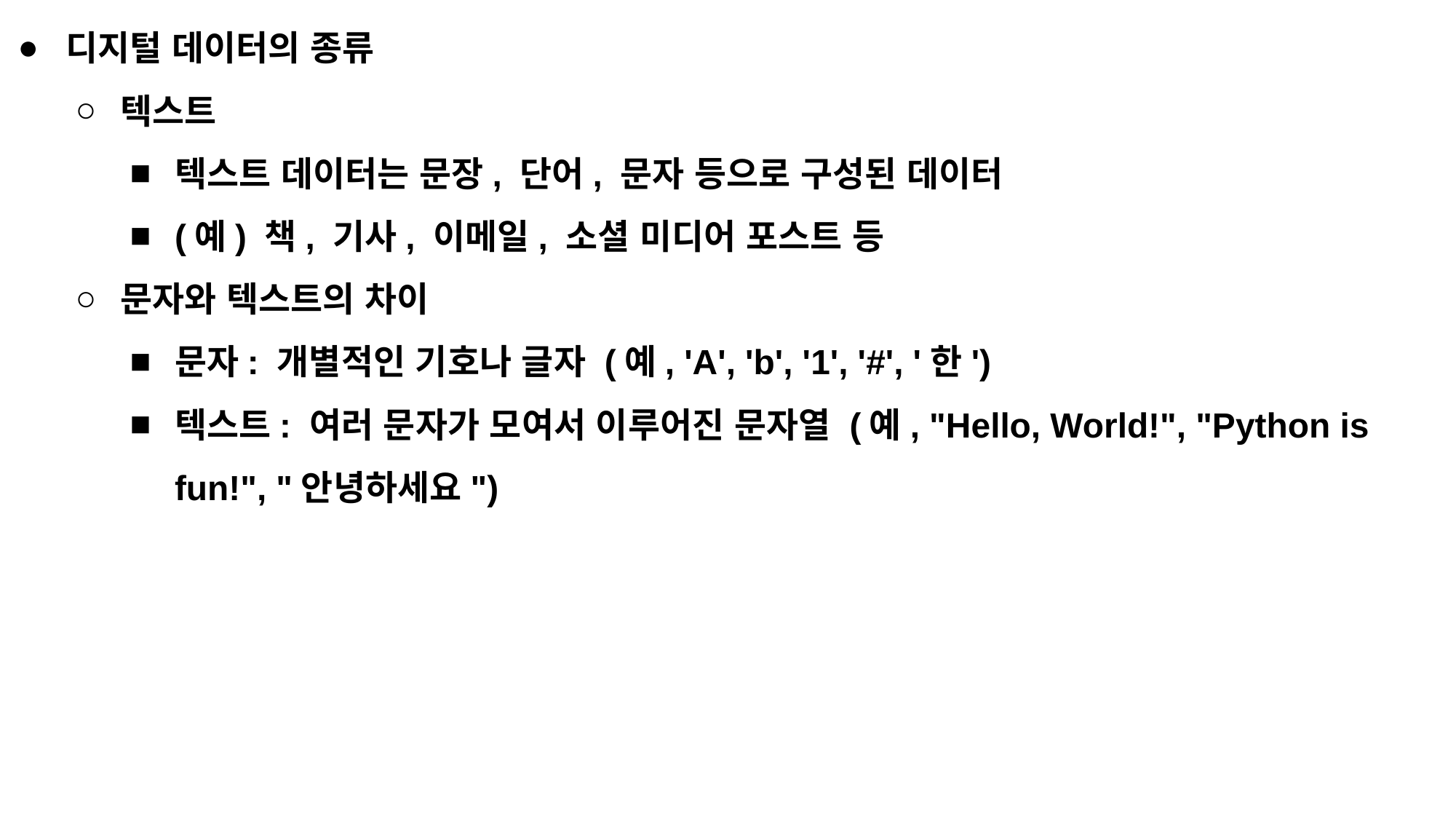

디지털 데이터의 종류
텍스트
텍스트 데이터는 문장, 단어, 문자 등으로 구성된 데이터
(예) 책, 기사, 이메일, 소셜 미디어 포스트 등
문자와 텍스트의 차이
문자: 개별적인 기호나 글자 (예, 'A', 'b', '1', '#', '한')
텍스트: 여러 문자가 모여서 이루어진 문자열 (예, "Hello, World!", "Python is fun!", "안녕하세요")